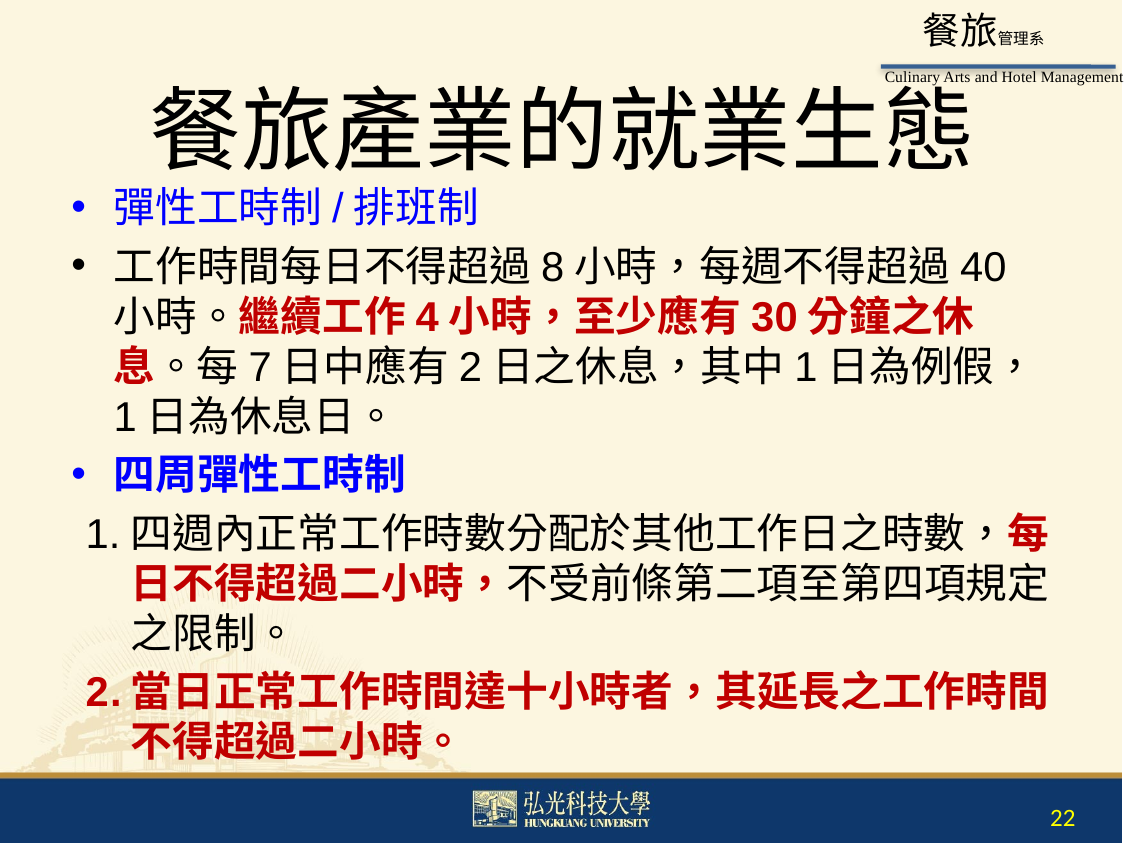

# 餐旅產業的就業生態
彈性工時制/排班制
工作時間每日不得超過8小時，每週不得超過40小時。繼續工作4小時，至少應有30分鐘之休息。每7日中應有2日之休息，其中1日為例假，1日為休息日。
四周彈性工時制
四週內正常工作時數分配於其他工作日之時數，每日不得超過二小時，不受前條第二項至第四項規定之限制。
當日正常工作時間達十小時者，其延長之工作時間不得超過二小時。
22